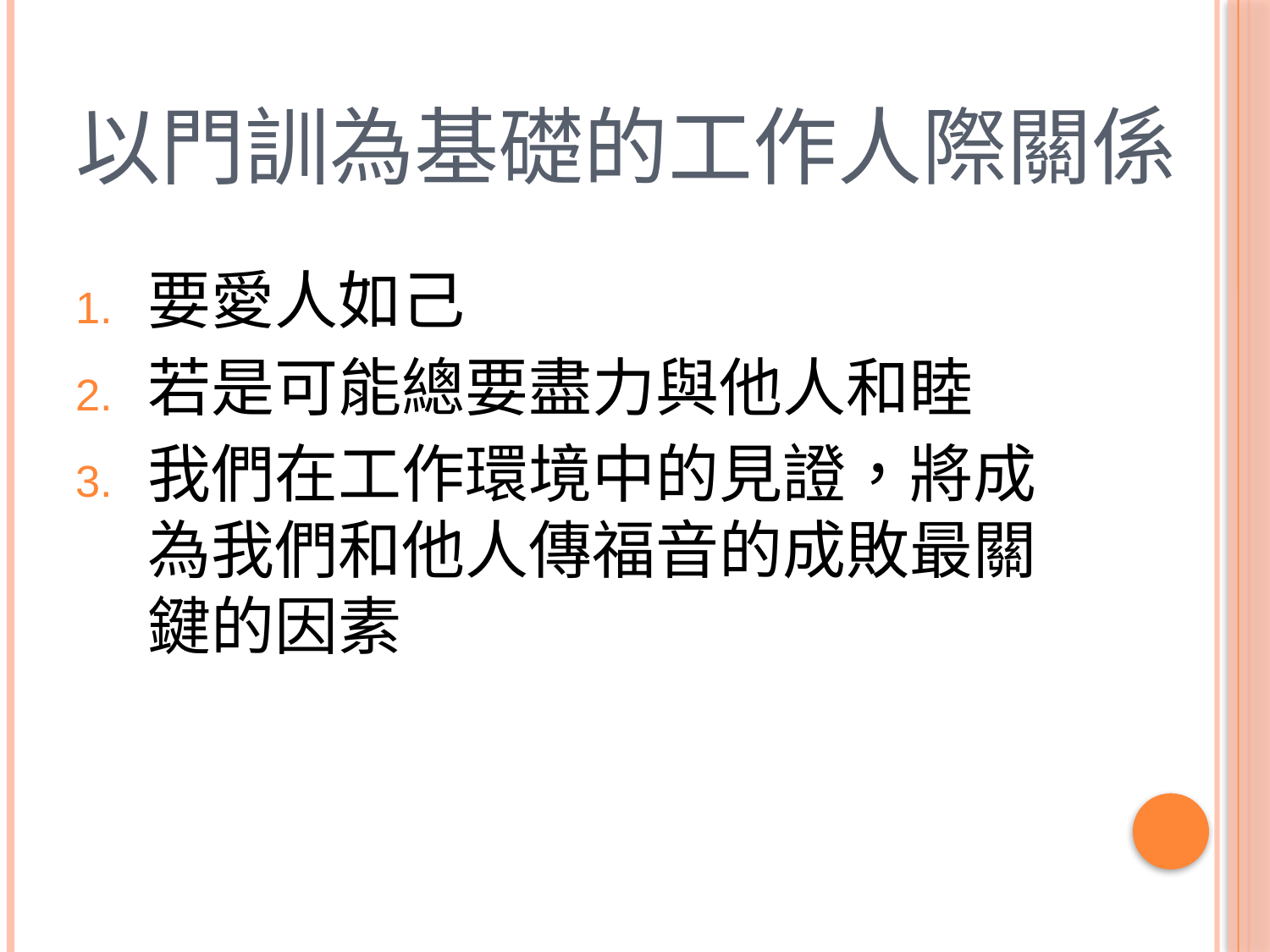

# 以門訓為基礎的工作人際關係
要愛人如己
若是可能總要盡力與他人和睦
我們在工作環境中的見證，將成為我們和他人傳福音的成敗最關鍵的因素